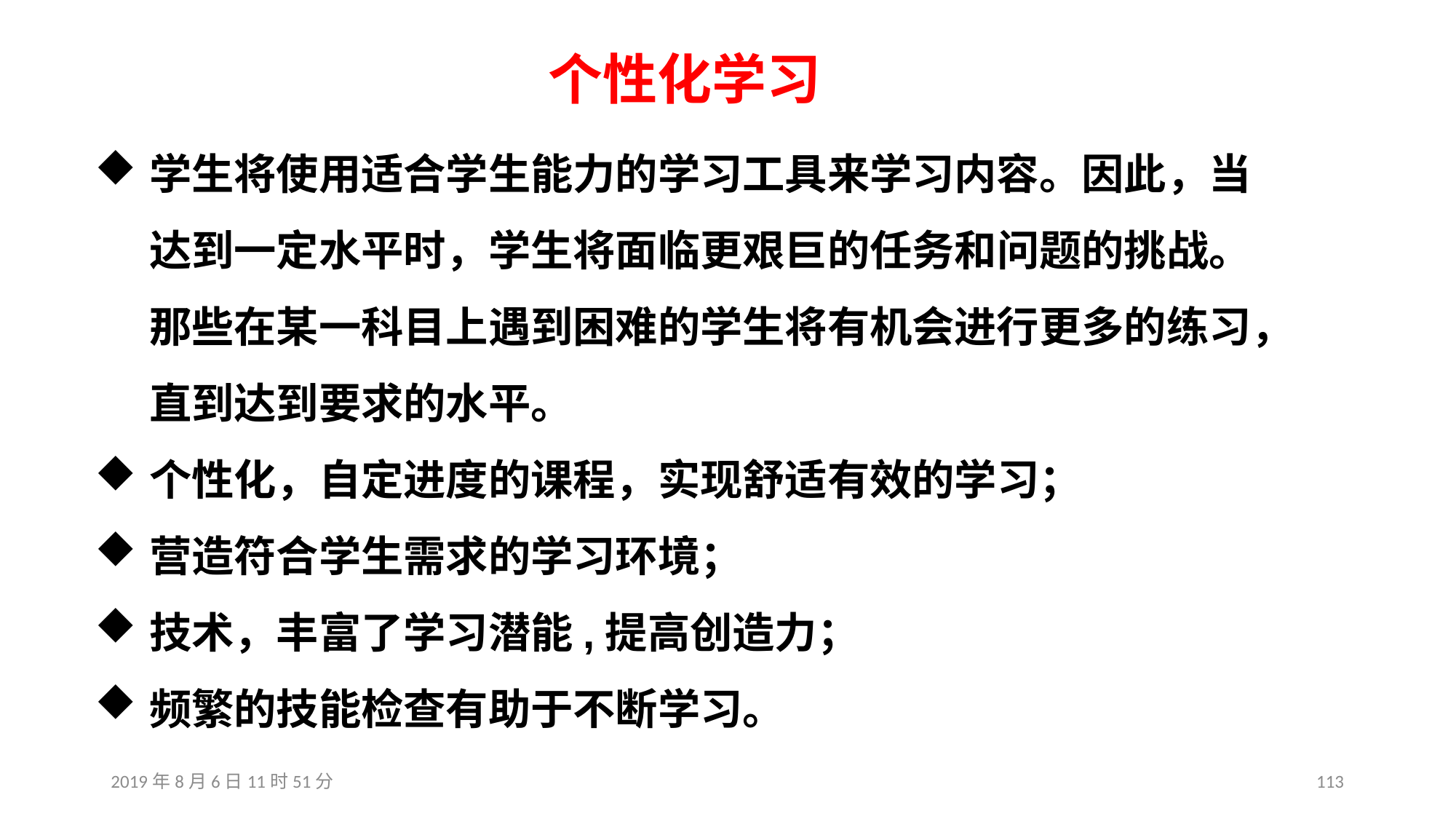

个性化学习
学生将使用适合学生能力的学习工具来学习内容。因此，当达到一定水平时，学生将面临更艰巨的任务和问题的挑战。那些在某一科目上遇到困难的学生将有机会进行更多的练习，直到达到要求的水平。
个性化，自定进度的课程，实现舒适有效的学习；
营造符合学生需求的学习环境；
技术，丰富了学习潜能,提高创造力；
频繁的技能检查有助于不断学习。
2019年8月6日11时51分

113